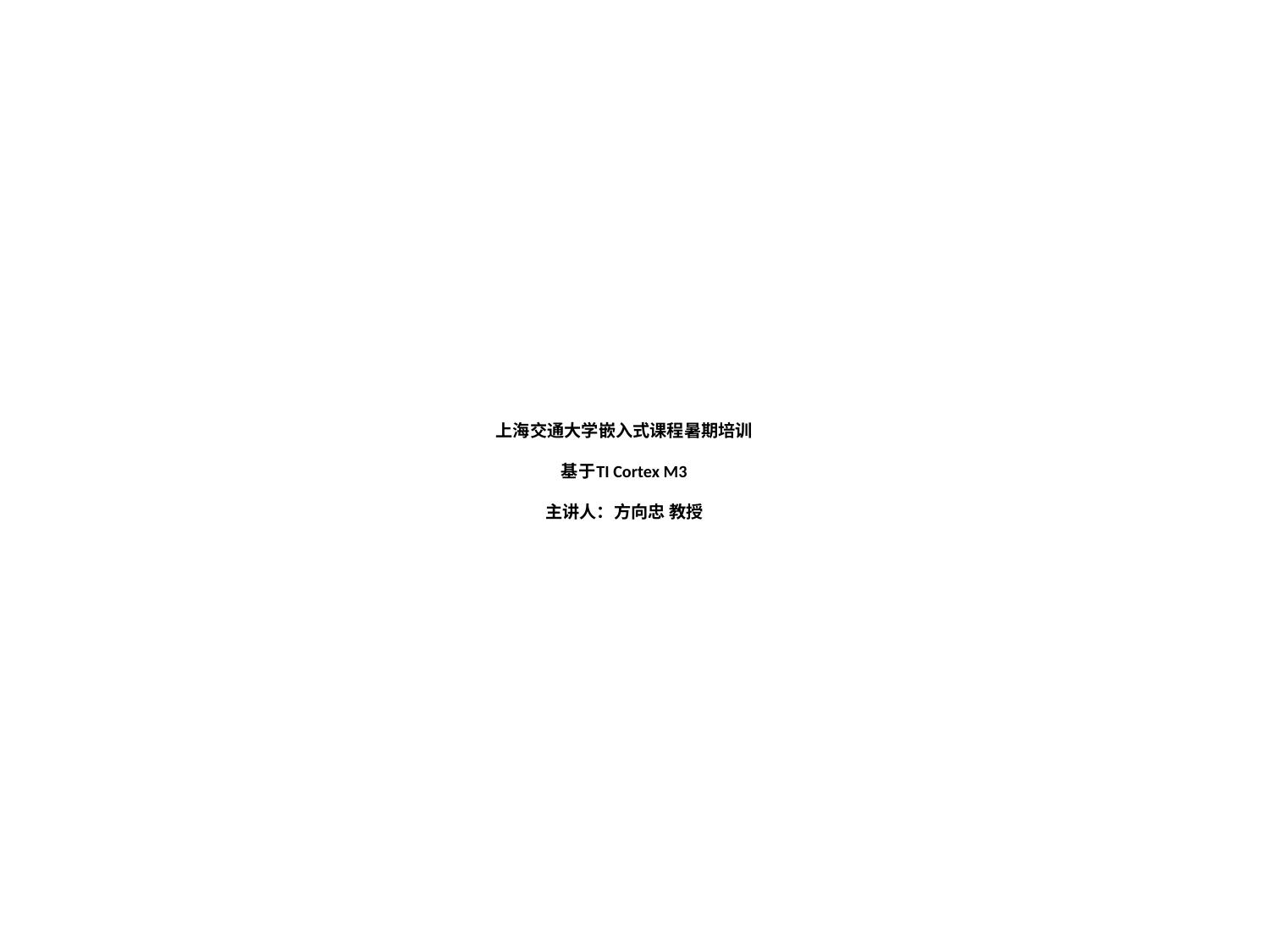

# 上海交通大学嵌入式课程暑期培训 基于TI Cortex M3 主讲人：方向忠 教授